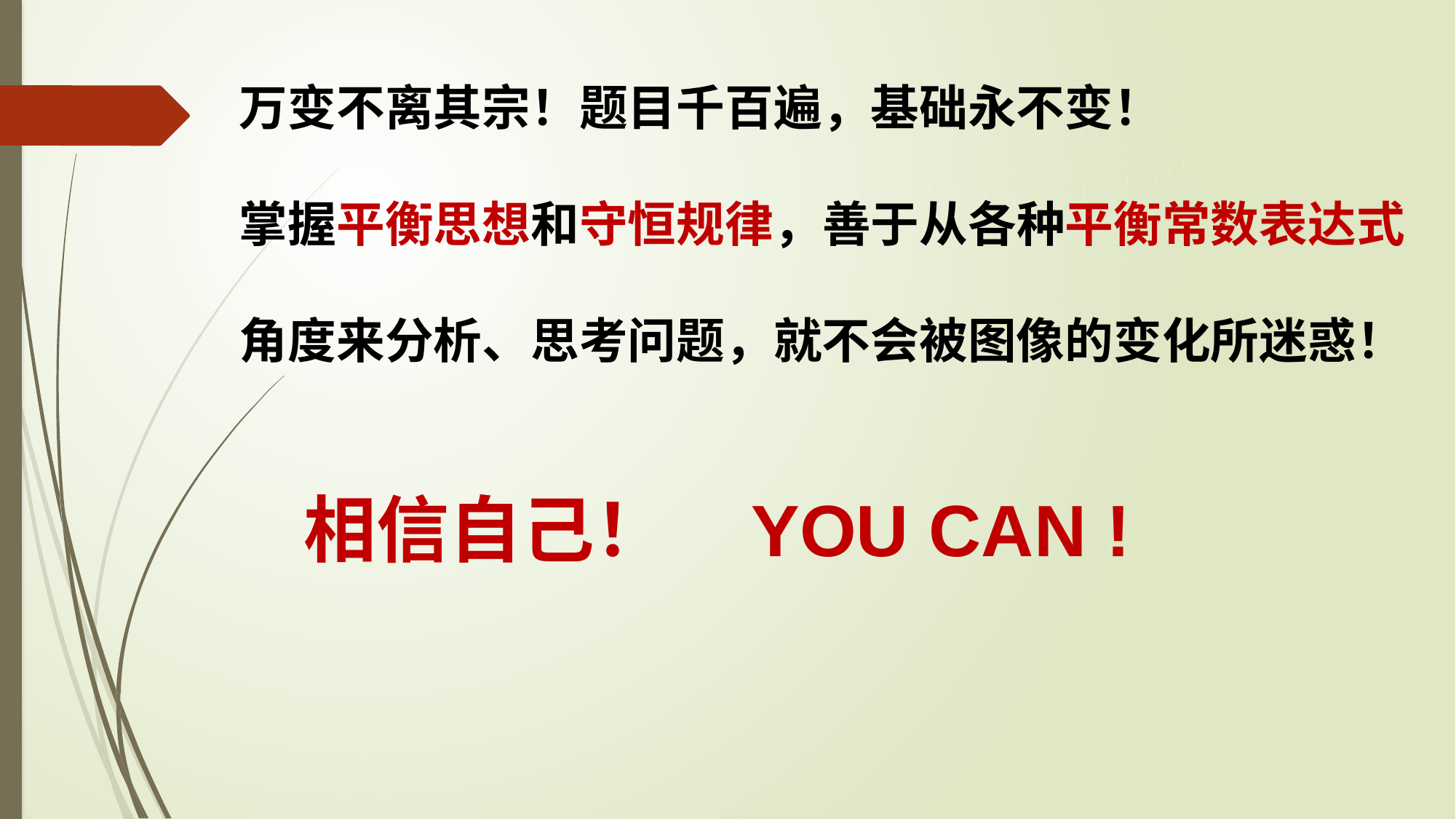

万变不离其宗！题目千百遍，基础永不变！

掌握平衡思想和守恒规律，善于从各种平衡常数表达式

角度来分析、思考问题，就不会被图像的变化所迷惑！
相信自己！    YOU CAN !